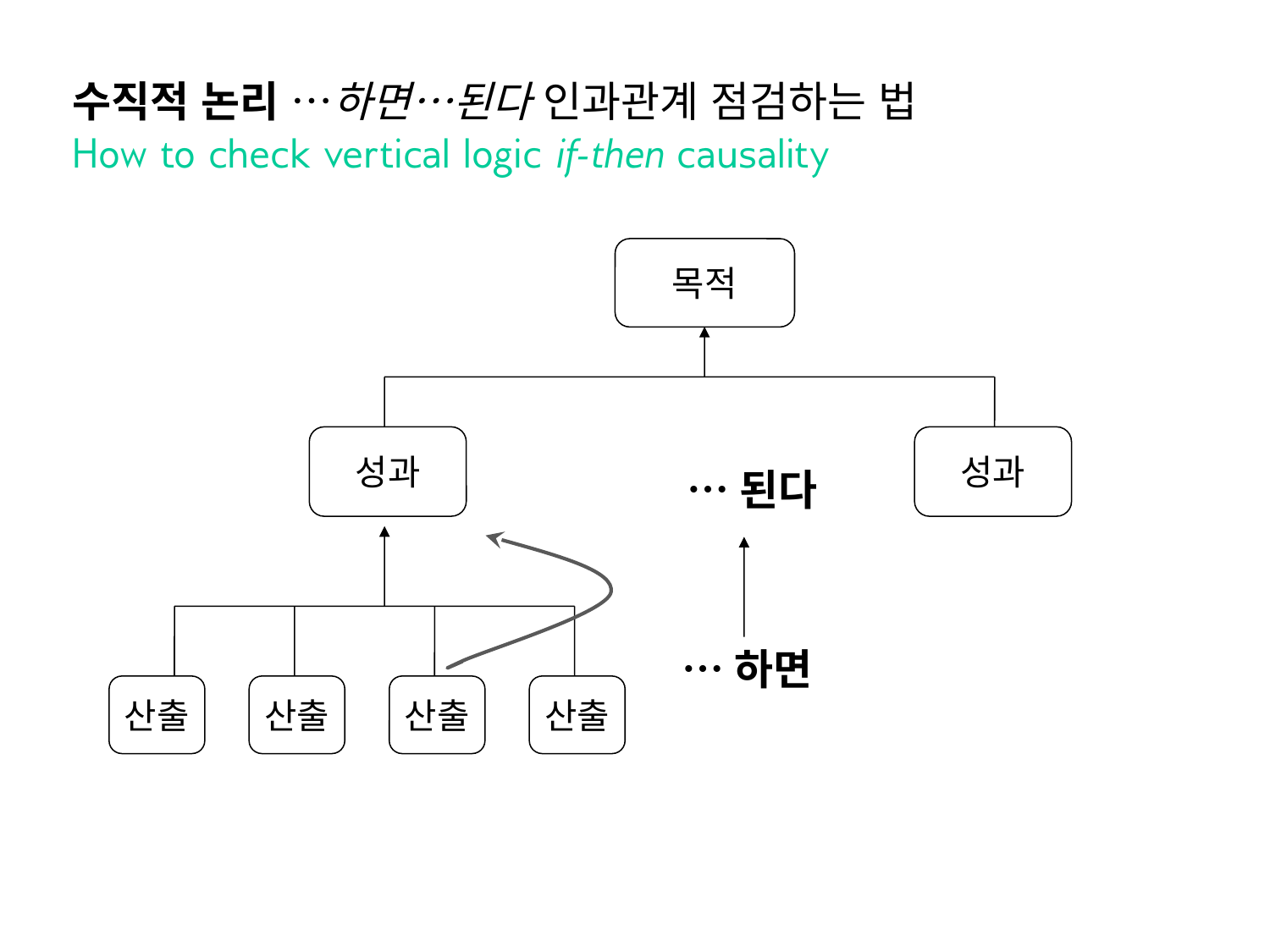

수직적 논리 …하면…된다 인과관계 점검하는 법
How to check vertical logic if-then causality
목적

성과
성과
…된다

…하면
산출
산출
산출
산출